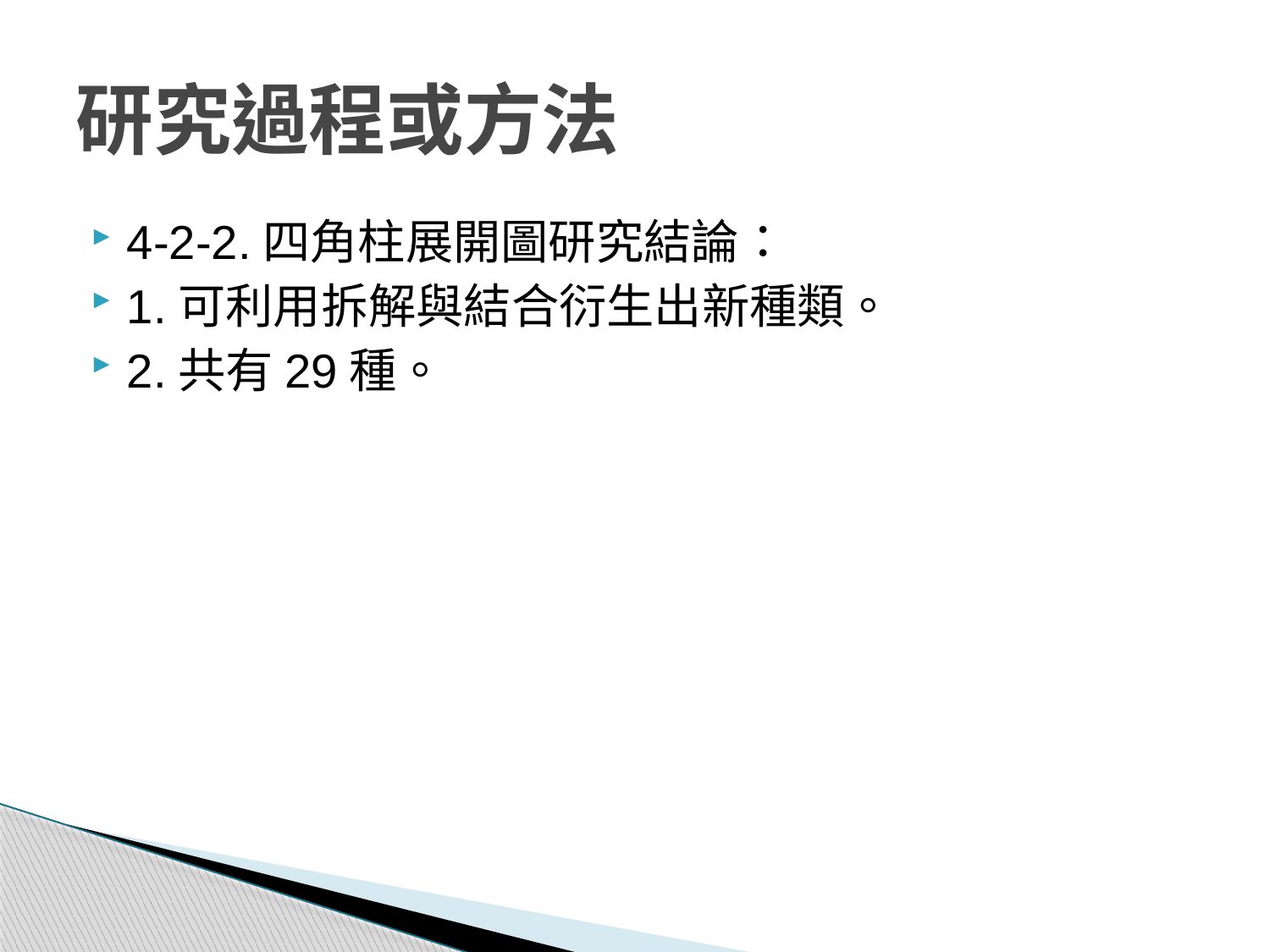

# 研究過程或方法
4-2-2.四角柱展開圖研究結論：
1.可利用拆解與結合衍生出新種類。
2.共有29種。